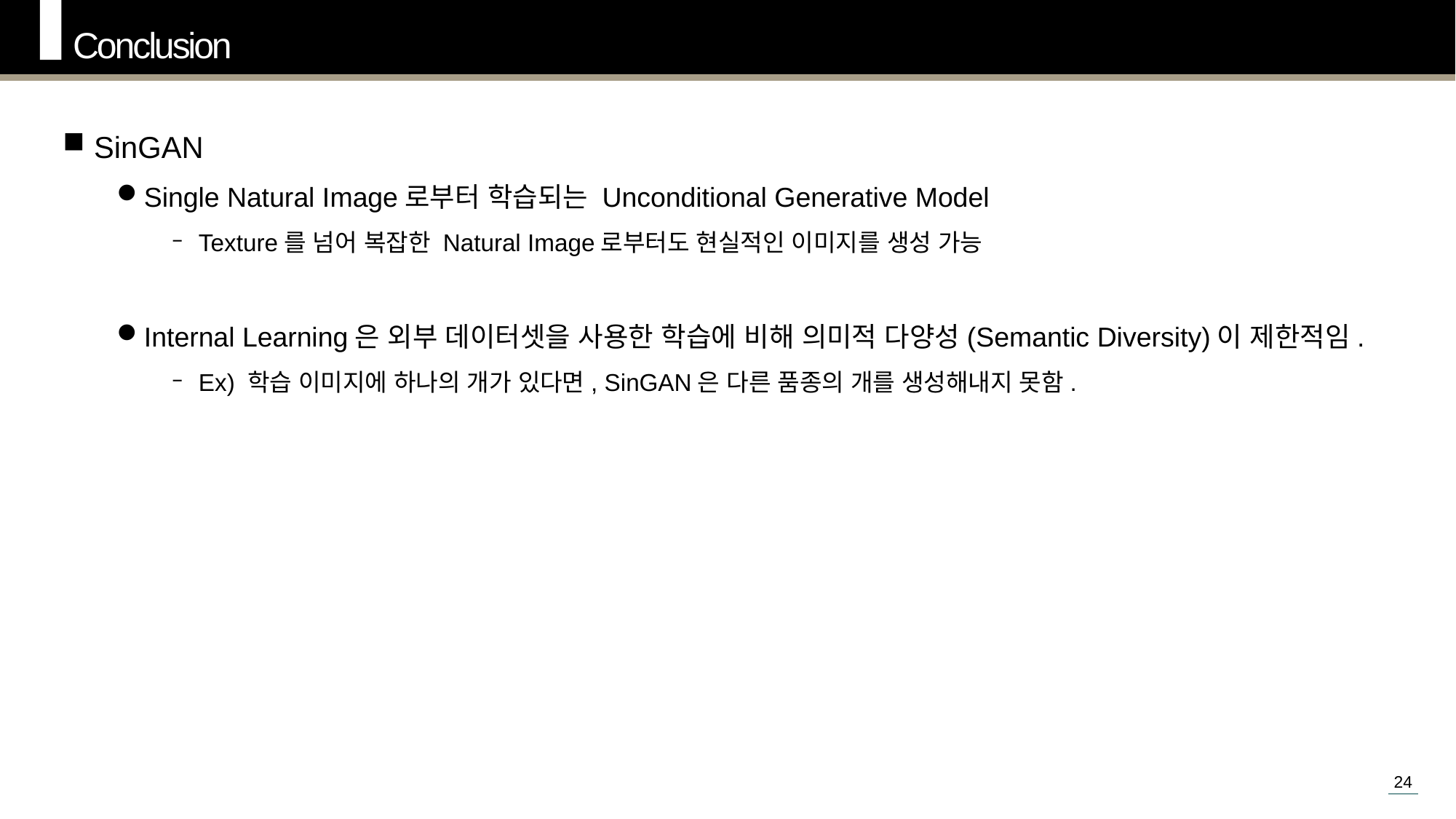

Conclusion
SinGAN
Single Natural Image로부터 학습되는 Unconditional Generative Model
Texture를 넘어 복잡한 Natural Image로부터도 현실적인 이미지를 생성 가능

Internal Learning은 외부 데이터셋을 사용한 학습에 비해 의미적 다양성(Semantic Diversity)이 제한적임.
Ex) 학습 이미지에 하나의 개가 있다면, SinGAN은 다른 품종의 개를 생성해내지 못함.